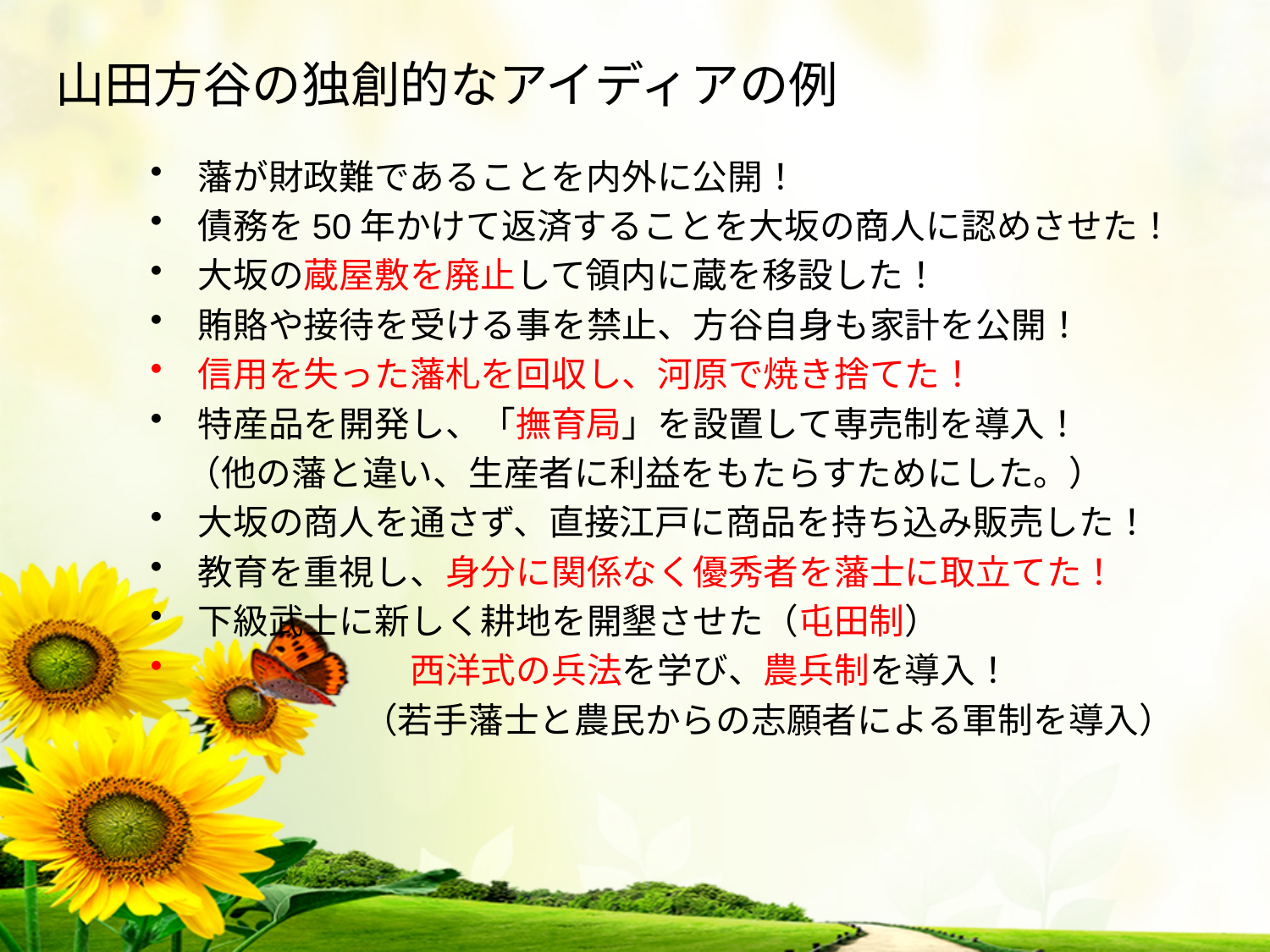

# 山田方谷の独創的なアイディアの例
藩が財政難であることを内外に公開！
債務を50年かけて返済することを大坂の商人に認めさせた！
大坂の蔵屋敷を廃止して領内に蔵を移設した！
賄賂や接待を受ける事を禁止、方谷自身も家計を公開！
信用を失った藩札を回収し、河原で焼き捨てた！
特産品を開発し、「撫育局」を設置して専売制を導入！
　（他の藩と違い、生産者に利益をもたらすためにした。）
大坂の商人を通さず、直接江戸に商品を持ち込み販売した！
教育を重視し、身分に関係なく優秀者を藩士に取立てた！
下級武士に新しく耕地を開墾させた（屯田制）
　　　　　　西洋式の兵法を学び、農兵制を導入！
　　　　　　（若手藩士と農民からの志願者による軍制を導入）